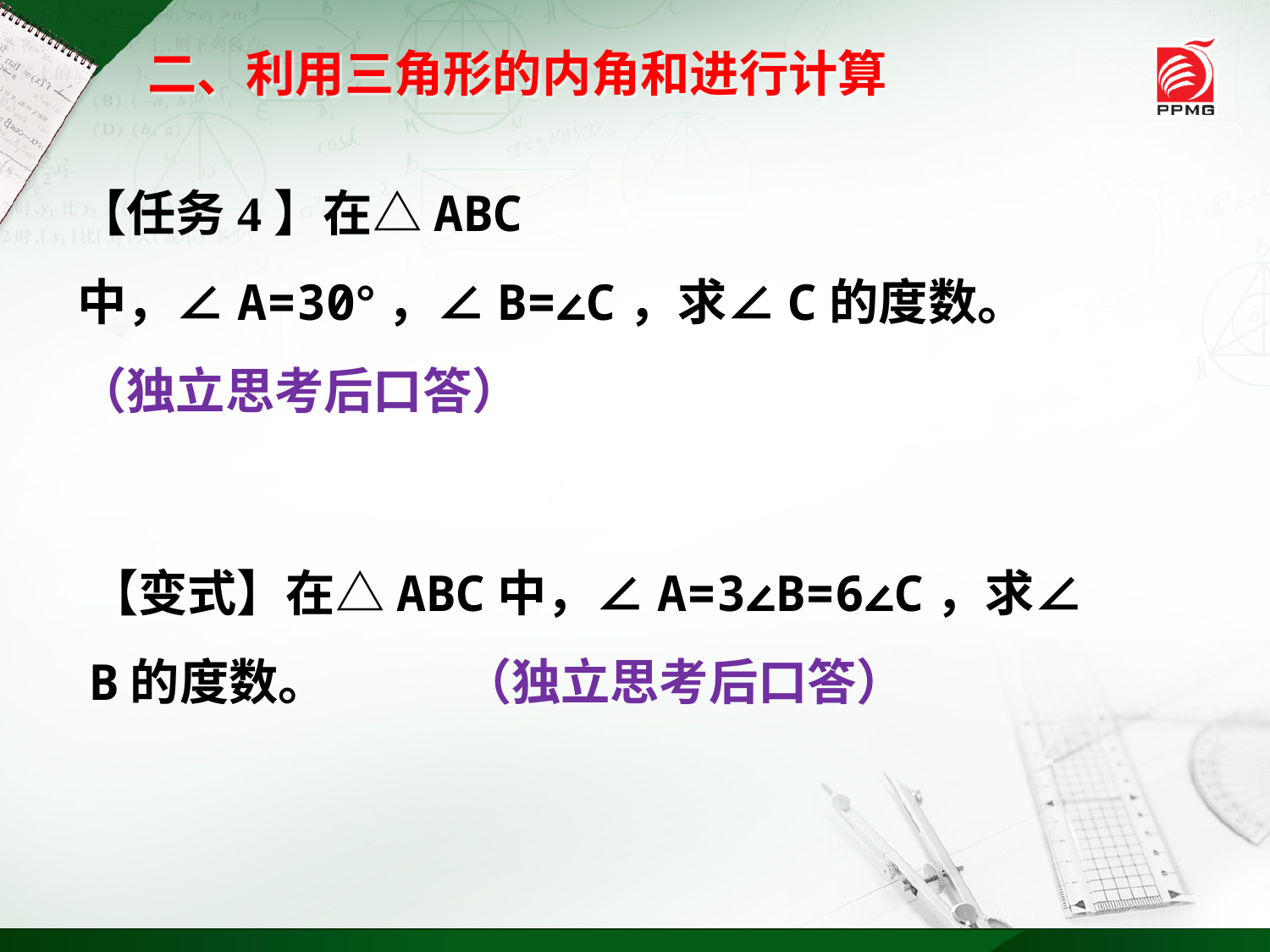

二、利用三角形的内角和进行计算
【任务4】在△ABC中，∠A=30°，∠B=∠C，求∠C的度数。     （独立思考后口答）
【变式】在△ABC中，∠A=3∠B=6∠C，求∠B的度数。            （独立思考后口答）